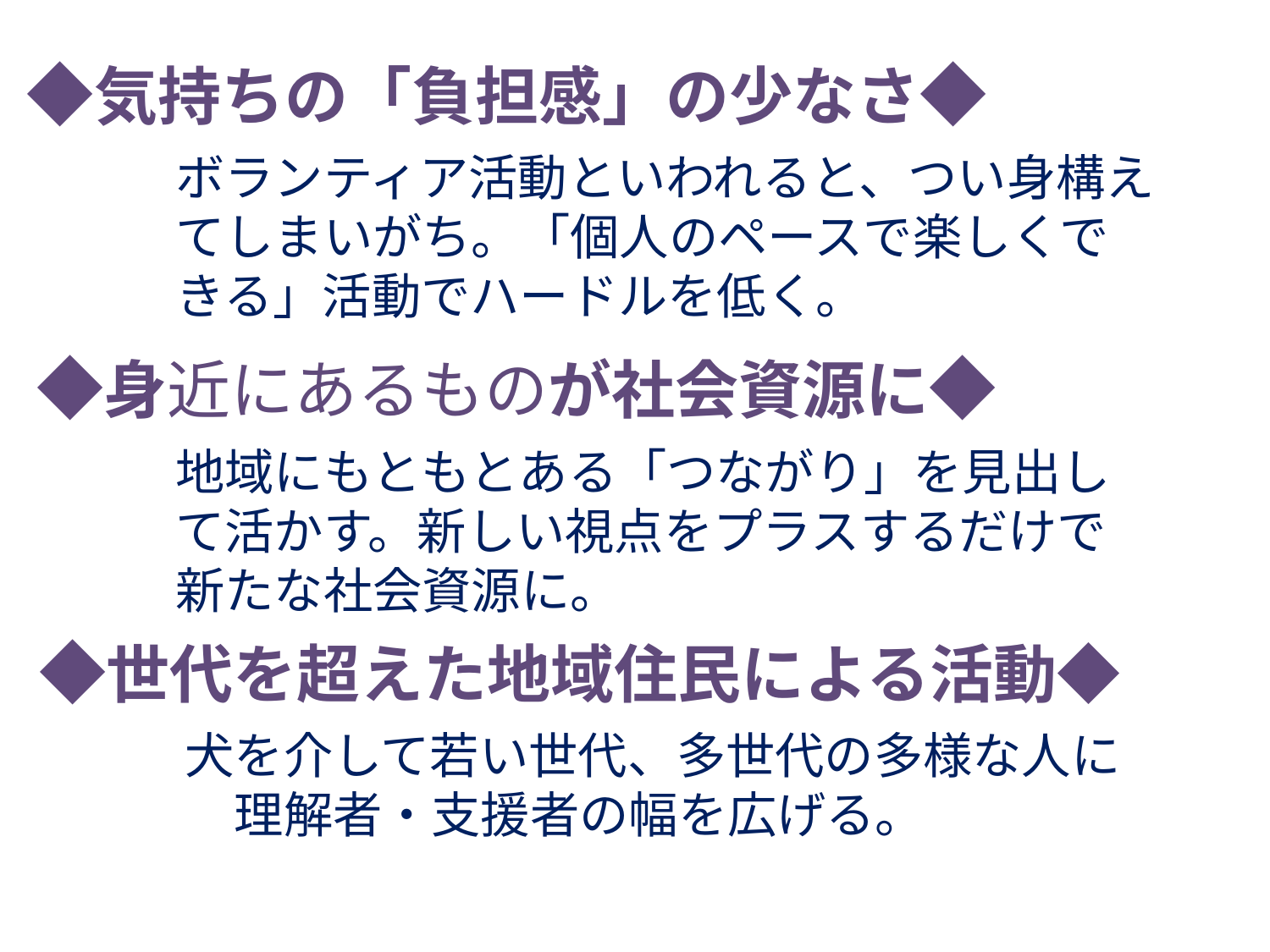

◆気持ちの「負担感」の少なさ◆
ボランティア活動といわれると、つい身構えてしまいがち。「個人のペースで楽しくできる」活動でハードルを低く。

　◆身近にあるものが社会資源に◆
地域にもともとある「つながり」を見出して活かす。新しい視点をプラスするだけで新たな社会資源に。

　◆世代を超えた地域住民による活動◆
犬を介して若い世代、多世代の多様な人に　理解者・支援者の幅を広げる。